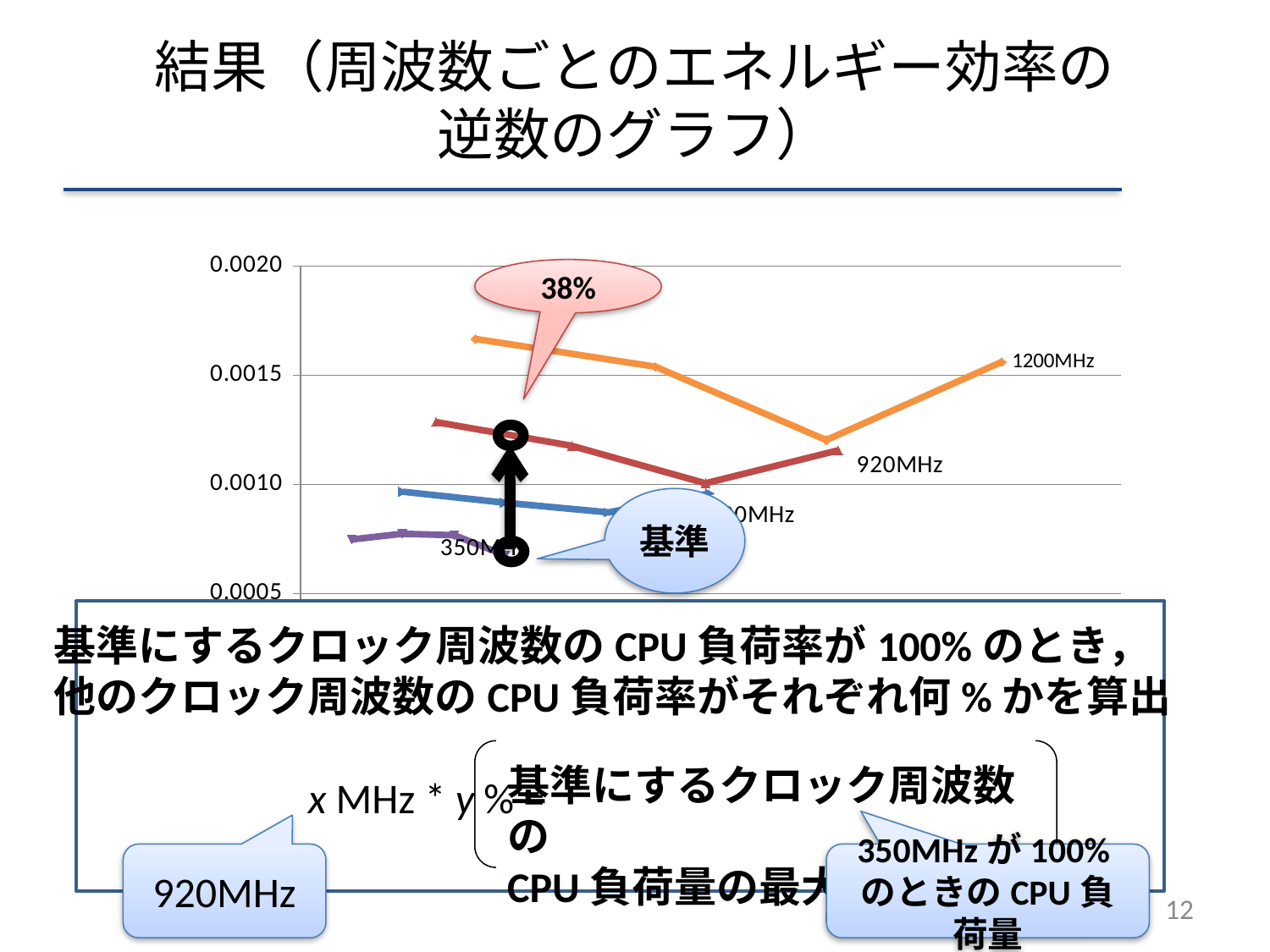

# 結果（周波数ごとのエネルギー効率の 逆数のグラフ）

### Chart

| Category |  |  |  |  |
|---|---|---|---|---|
38%

基準

基準にするクロック周波数のCPU負荷率が100%のとき，
他のクロック周波数のCPU負荷率がそれぞれ何%かを算出

		x MHz * y % =

基準にするクロック周波数の
CPU負荷量の最大
920MHz
350MHzが100%のときのCPU負荷量
12